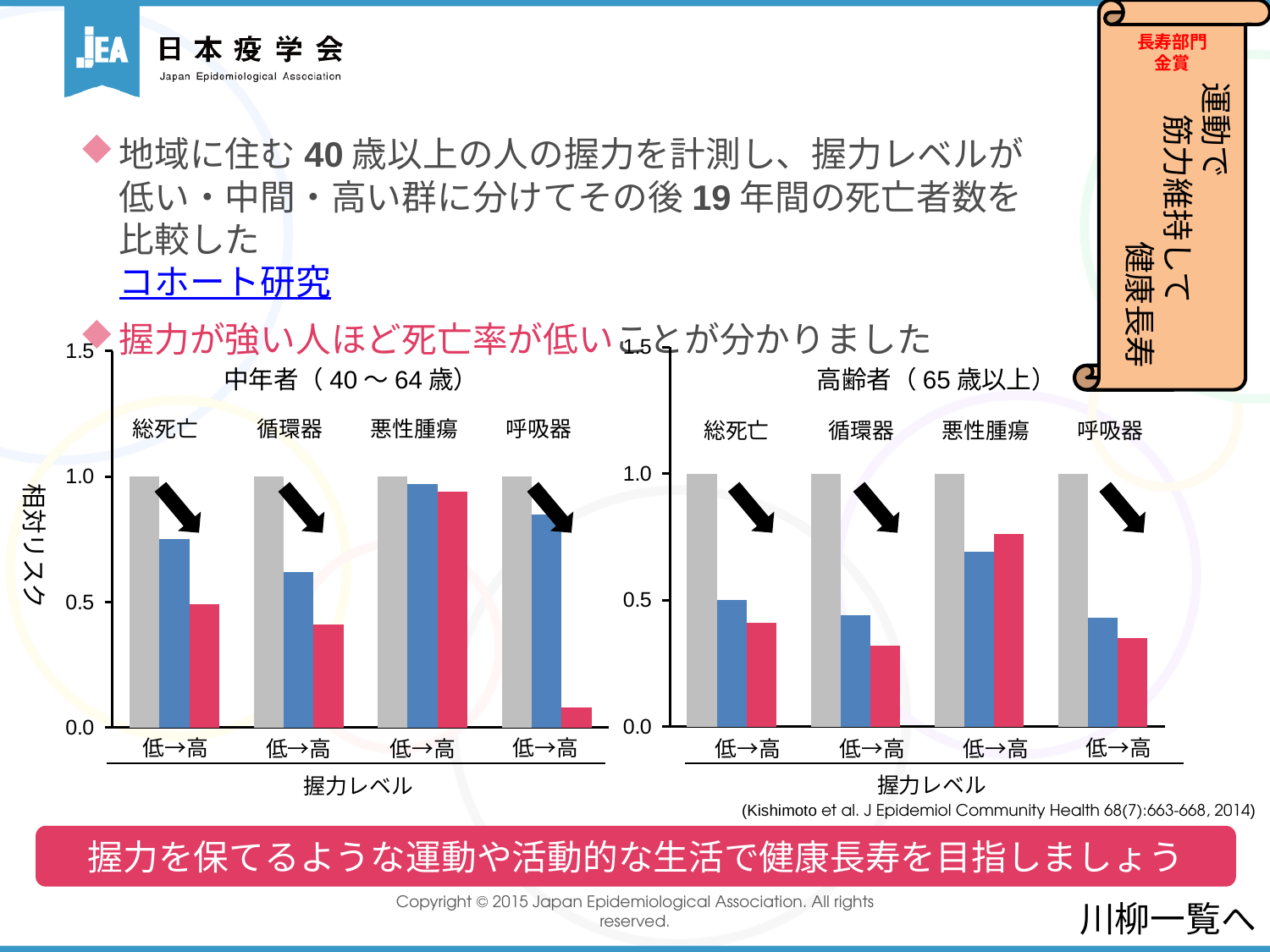

長寿部門
金賞
運動で
　筋力維持して
　　　　　健康長寿
地域に住む40歳以上の人の握力を計測し、握力レベルが
低い・中間・高い群に分けてその後19年間の死亡者数を比較した
コホート研究
握力が強い人ほど死亡率が低いことが分かりました

### Chart

| Category | 第1分位 | 第2分位 | 第3分位 |
|---|---|---|---|
| 総死亡 | 1.0 | 0.7500000000000001 | 0.49000000000000005 |
| 循環器死亡 | 1.0 | 0.6200000000000001 | 0.41000000000000003 |
| 悪性腫瘍死亡 | 1.0 | 0.9700000000000001 | 0.9400000000000001 |
| 呼吸器死亡 | 1.0 | 0.8500000000000001 | 0.08000000000000002 |

### Chart

| Category | 第1分位 | 第2分位 | 第3分位 |
|---|---|---|---|
| 総死亡 | 1.0 | 0.5 | 0.41000000000000003 |
| 循環器死亡 | 1.0 | 0.44 | 0.32000000000000006 |
| 悪性腫瘍死亡 | 1.0 | 0.6900000000000001 | 0.7600000000000001 |
| 呼吸器死亡 | 1.0 | 0.43000000000000005 | 0.35000000000000003 |
相対リスク
中年者（40～64歳）
高齢者（65歳以上）
総死亡
循環器
悪性腫瘍
呼吸器
総死亡
循環器
悪性腫瘍
呼吸器

低→高
低→高
低→高
低→高
低→高
低→高
低→高
低→高
握力レベル
握力レベル
(Kishimoto et al. J Epidemiol Community Health 68(7):663-668, 2014)
握力を保てるような運動や活動的な生活で健康長寿を目指しましょう
川柳一覧へ